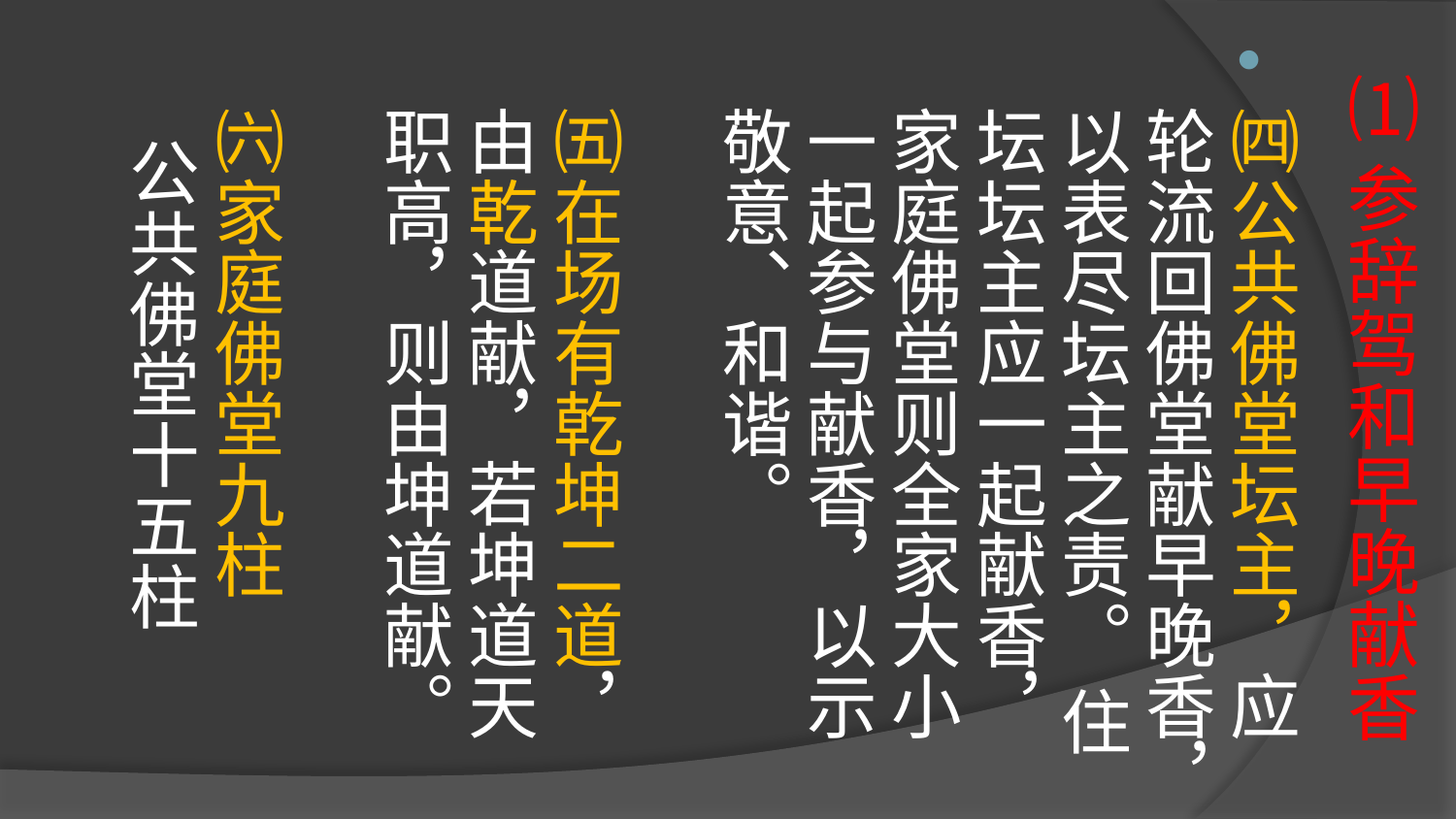

# ⑴参辞驾和早晚献香
㈣公共佛堂坛主，应轮流回佛堂献早晚香，以表尽坛主之责。 住坛坛主应一起献香，家庭佛堂则全家大小一起参与献香，以示敬意、和谐。
㈤在场有乾坤二道，由乾道献，若坤道天职高，则由坤道献。
㈥家庭佛堂九柱
  公共佛堂十五柱